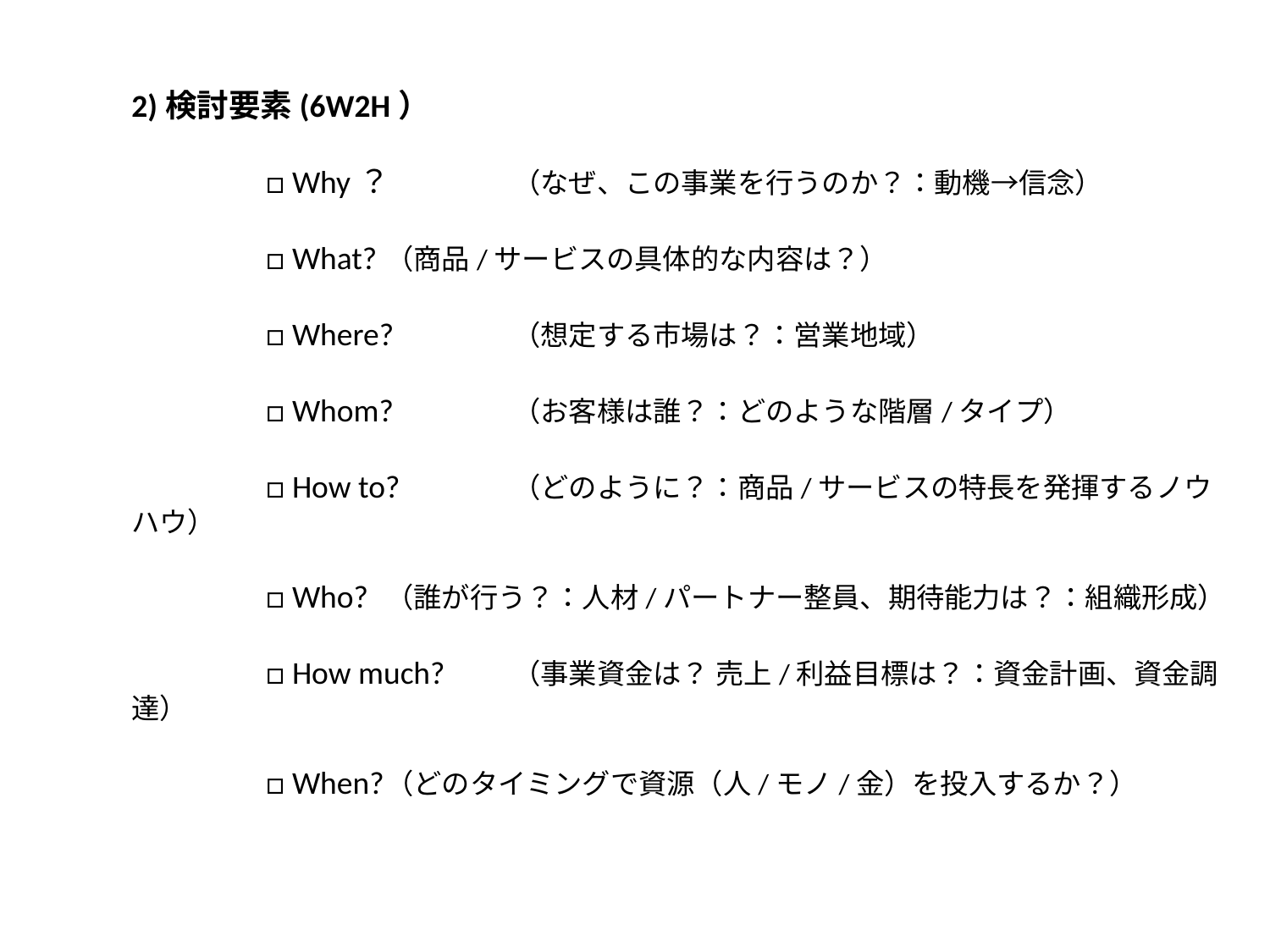

2)検討要素(6W2H）

	 □ Why？	（なぜ、この事業を行うのか？：動機→信念）

	 □ What?	（商品/サービスの具体的な内容は？）

	 □ Where?	（想定する市場は？：営業地域）

	 □ Whom?	（お客様は誰？：どのような階層/タイプ）

	 □ How to?	（どのように？：商品/サービスの特長を発揮するノウハウ）

	 □ Who?	（誰が行う？：人材/パートナー整員、期待能力は？：組織形成）

	 □ How much?	（事業資金は？ 売上/利益目標は？：資金計画、資金調達）

	 □ When?	（どのタイミングで資源（人/モノ/金）を投入するか？）